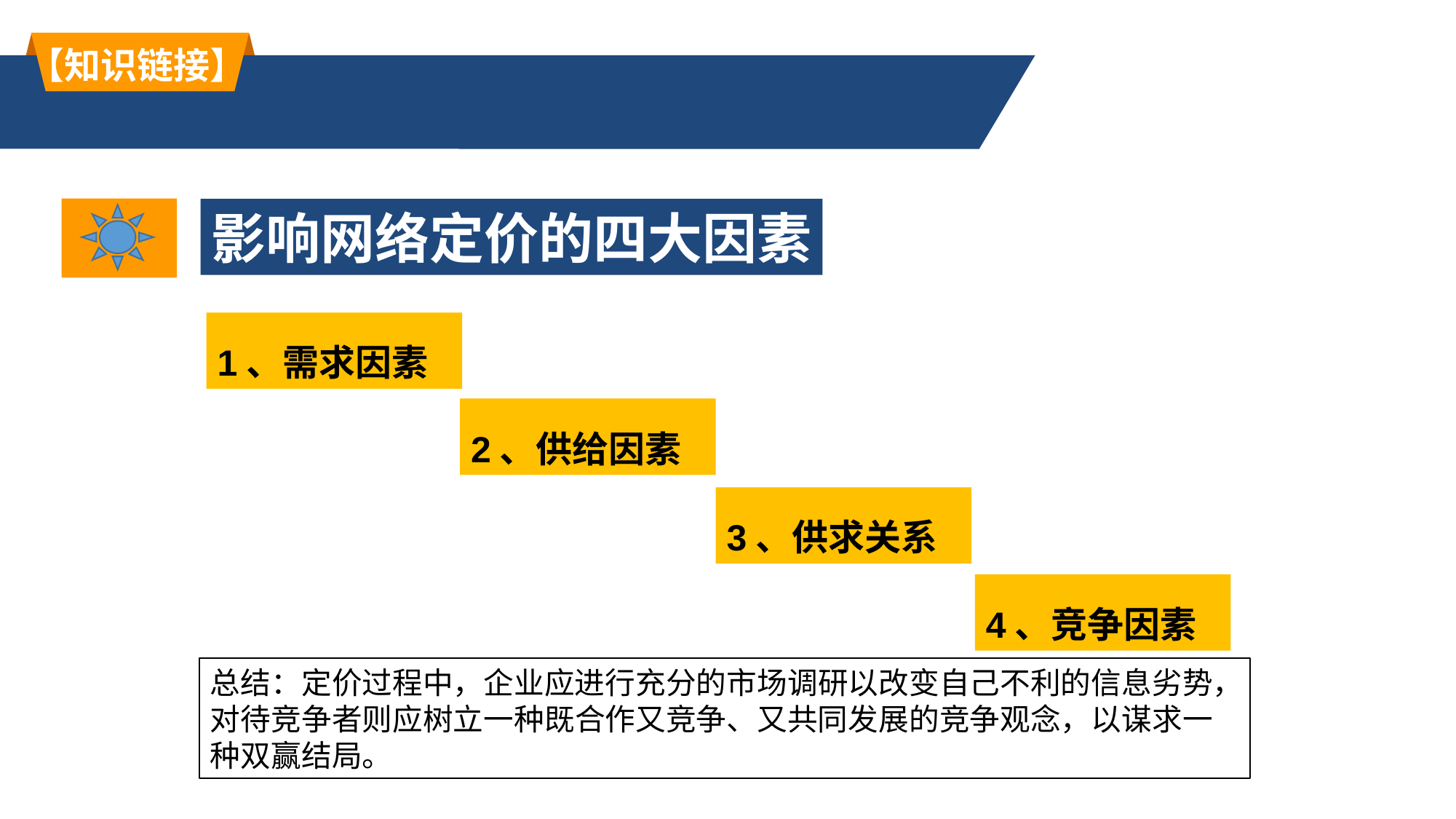

【知识链接】

影响网络定价的四大因素

1、需求因素
2、供给因素
3、供求关系
4、竞争因素
总结：定价过程中，企业应进行充分的市场调研以改变自己不利的信息劣势，对待竞争者则应树立一种既合作又竞争、又共同发展的竞争观念，以谋求一种双赢结局。